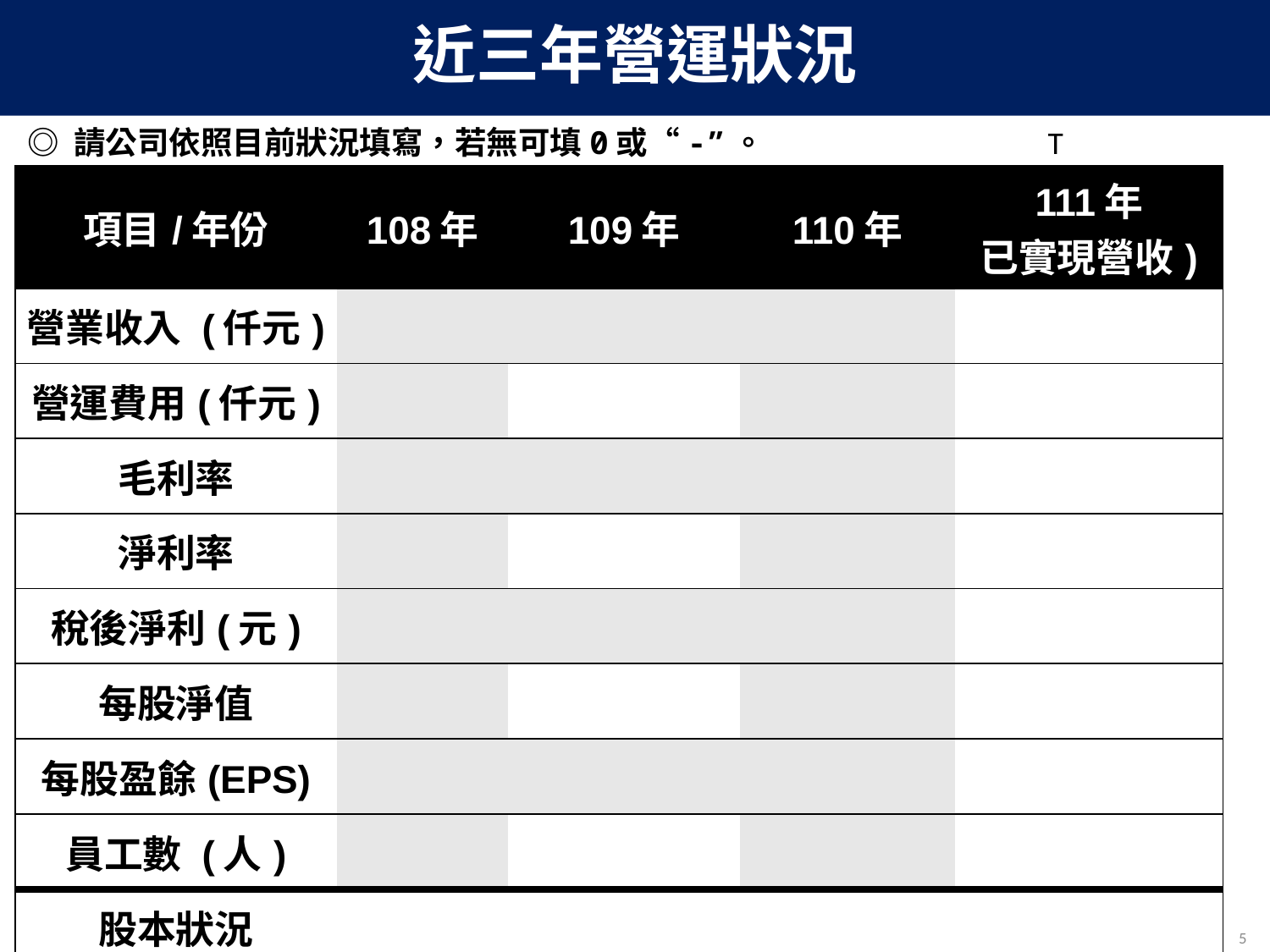

# 近三年營運狀況
◎ 請公司依照目前狀況填寫，若無可填0或“-”。
T
| 項目/年份 | 108年 | 109年 | 110年 | 111年 已實現營收) |
| --- | --- | --- | --- | --- |
| 營業收入 (仟元) |  |  |  |  |
| 營運費用(仟元) |  |  |  |  |
| 毛利率 |  |  |  |  |
| 淨利率 |  |  |  |  |
| 稅後淨利(元) |  |  |  |  |
| 每股淨值 |  |  |  |  |
| 每股盈餘(EPS) |  |  |  |  |
| 員工數 (人) |  |  |  |  |
| 股本狀況 |  |  |  |  |

5